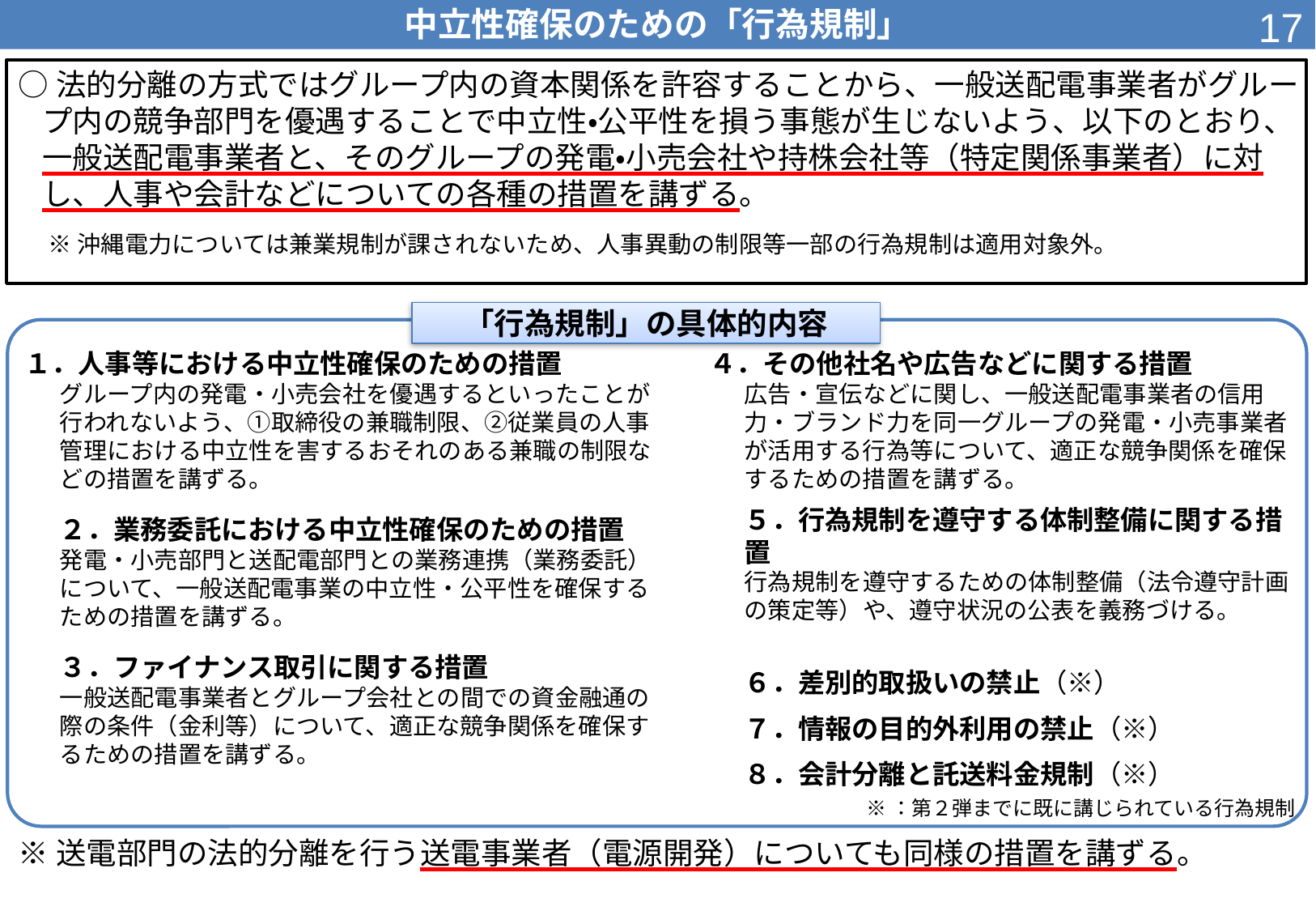

17
中立性確保のための「行為規制」
○法的分離の方式ではグループ内の資本関係を許容することから、一般送配電事業者がグループ内の競争部門を優遇することで中立性・公平性を損う事態が生じないよう、以下のとおり、一般送配電事業者と、そのグループの発電・小売会社や持株会社等（特定関係事業者）に対し、人事や会計などについての各種の措置を講ずる。

※沖縄電力については兼業規制が課されないため、人事異動の制限等一部の行為規制は適用対象外。
「行為規制」の具体的内容

１．人事等における中立性確保のための措置
グループ内の発電・小売会社を優遇するといったことが行われないよう、①取締役の兼職制限、②従業員の人事管理における中立性を害するおそれのある兼職の制限などの措置を講ずる。
２．業務委託における中立性確保のための措置
発電・小売部門と送配電部門との業務連携（業務委託）について、一般送配電事業の中立性・公平性を確保するための措置を講ずる。
３．ファイナンス取引に関する措置
一般送配電事業者とグループ会社との間での資金融通の際の条件（金利等）について、適正な競争関係を確保するための措置を講ずる。
４．その他社名や広告などに関する措置
広告・宣伝などに関し、一般送配電事業者の信用力・ブランド力を同一グループの発電・小売事業者が活用する行為等について、適正な競争関係を確保するための措置を講ずる。
５．行為規制を遵守する体制整備に関する措置
行為規制を遵守するための体制整備（法令遵守計画の策定等）や、遵守状況の公表を義務づける。

６．差別的取扱いの禁止（※）
７．情報の目的外利用の禁止（※）
８．会計分離と託送料金規制（※）
※：第２弾までに既に講じられている行為規制
※送電部門の法的分離を行う送電事業者（電源開発）についても同様の措置を講ずる。